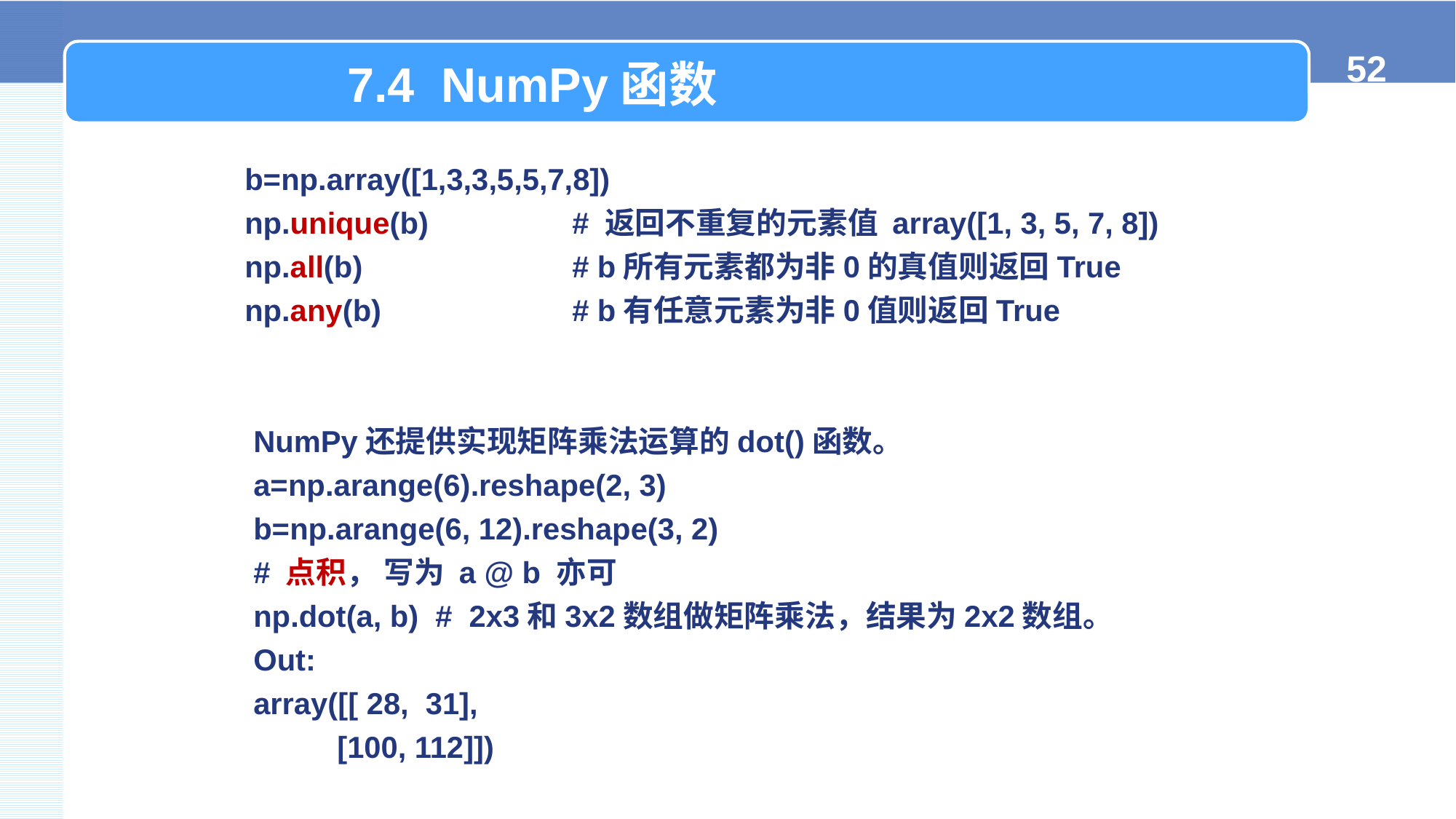

7.4  NumPy函数

b=np.array([1,3,3,5,5,7,8])
np.unique(b)   		# 返回不重复的元素值 array([1, 3, 5, 7, 8])
np.all(b)           		# b所有元素都为非0的真值则返回True
np.any(b)         		# b有任意元素为非0值则返回True

NumPy还提供实现矩阵乘法运算的dot()函数。
a=np.arange(6).reshape(2, 3)
b=np.arange(6, 12).reshape(3, 2)
# 点积， 写为 a @ b 亦可
np.dot(a, b)  #  2x3和3x2数组做矩阵乘法，结果为2x2数组。
Out:
array([[ 28,  31],
          [100, 112]])